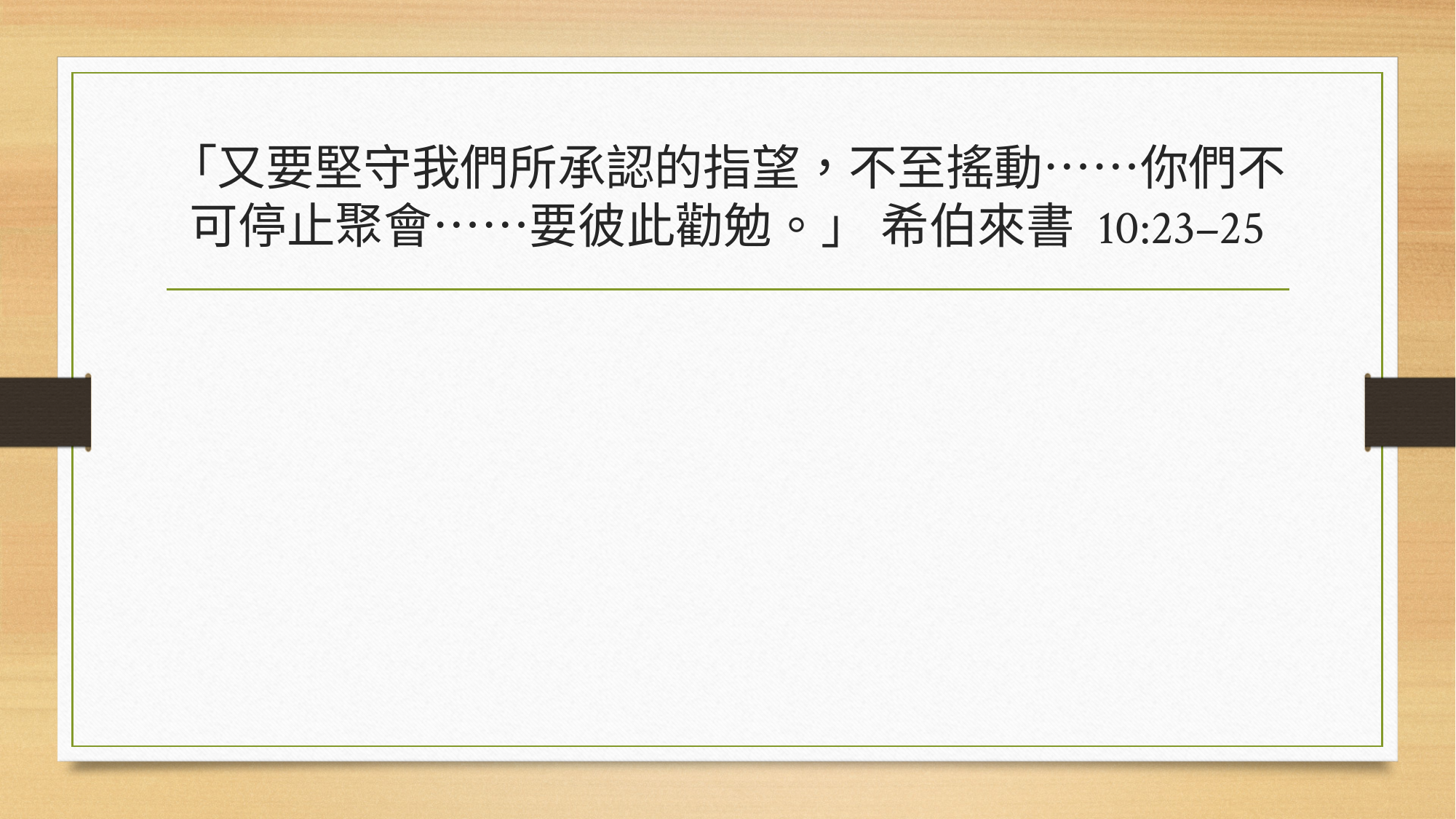

# 「又要堅守我們所承認的指望，不至搖動……你們不可停止聚會……要彼此勸勉。」 希伯來書 10:23–25